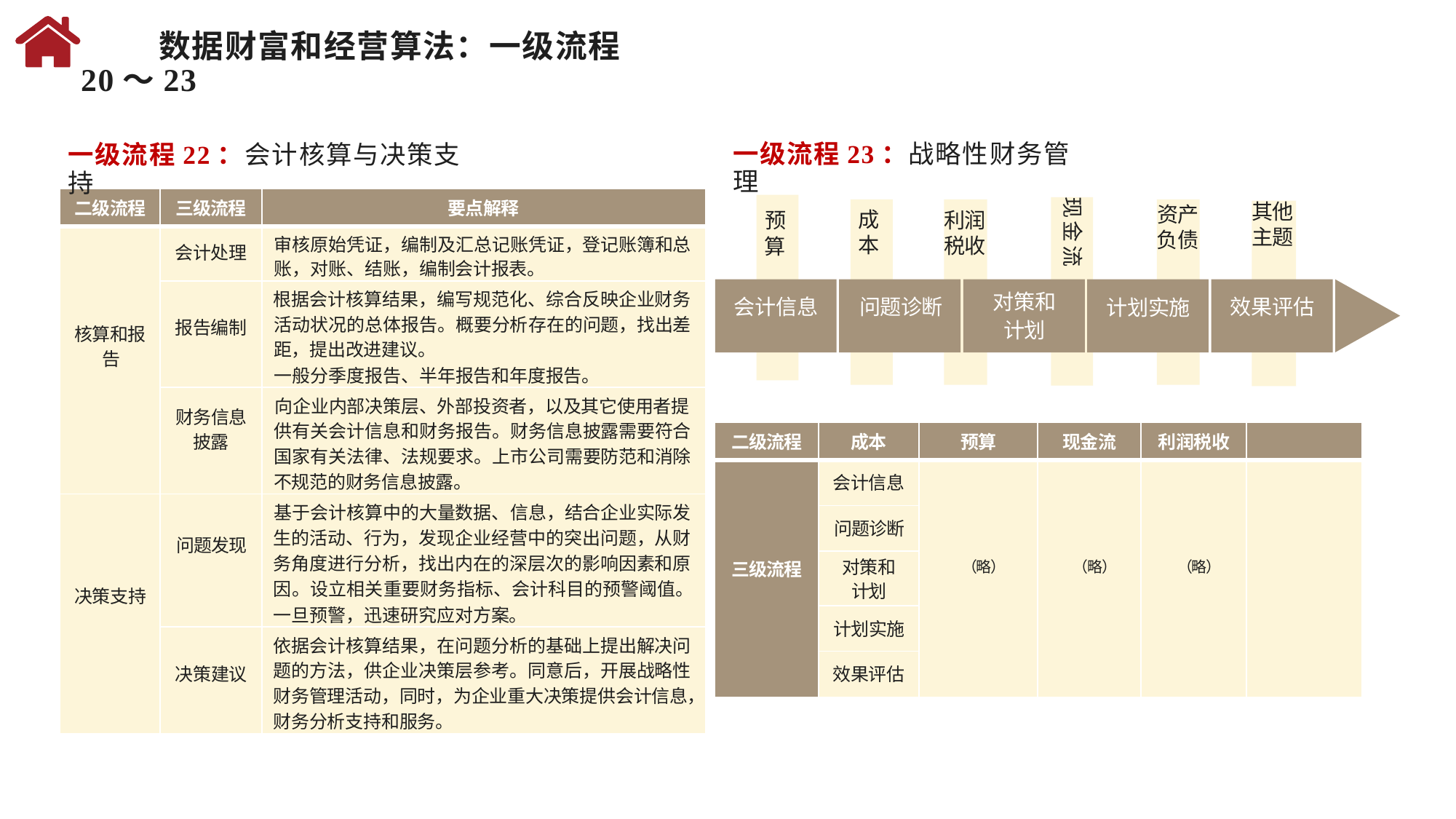

数据财富和经营算法：一级流程20～23

一级流程23：战略性财务管理

一级流程22：会计核算与决策支持
| 二级流程 | 三级流程 | 要点解释 |
| --- | --- | --- |
| 核算和报告 | 会计处理 | 审核原始凭证，编制及汇总记账凭证，登记账簿和总账，对账、结账，编制会计报表。 |
|  | 报告编制 | 根据会计核算结果，编写规范化、综合反映企业财务活动状况的总体报告。概要分析存在的问题，找出差距，提出改进建议。 一般分季度报告、半年报告和年度报告。 |
|  | 财务信息披露 | 向企业内部决策层、外部投资者，以及其它使用者提供有关会计信息和财务报告。财务信息披露需要符合国家有关法律、法规要求。上市公司需要防范和消除不规范的财务信息披露。 |
| 决策支持 | 问题发现 | 基于会计核算中的大量数据、信息，结合企业实际发生的活动、行为，发现企业经营中的突出问题，从财务角度进行分析，找出内在的深层次的影响因素和原因。设立相关重要财务指标、会计科目的预警阈值。一旦预警，迅速研究应对方案。 |
|  | 决策建议 | 依据会计核算结果，在问题分析的基础上提出解决问题的方法，供企业决策层参考。同意后，开展战略性财务管理活动，同时，为企业重大决策提供会计信息，财务分析支持和服务。 |

预
算

现金流

成
本

利润
税收

资产
负债

其他
主题

会计信息

问题诊断

对策和
计划

计划实施

效果评估

| 二级流程 | 成本 | 预算 | 现金流 | 利润税收 | .... |
| --- | --- | --- | --- | --- | --- |
| 三级流程 | 会计信息 | （略） | （略） | （略） | ... |
|  | 问题诊断 |  |  |  |  |
|  | 对策和 计划 |  |  |  |  |
|  | 计划实施 |  |  |  |  |
|  | 效果评估 |  |  |  |  |